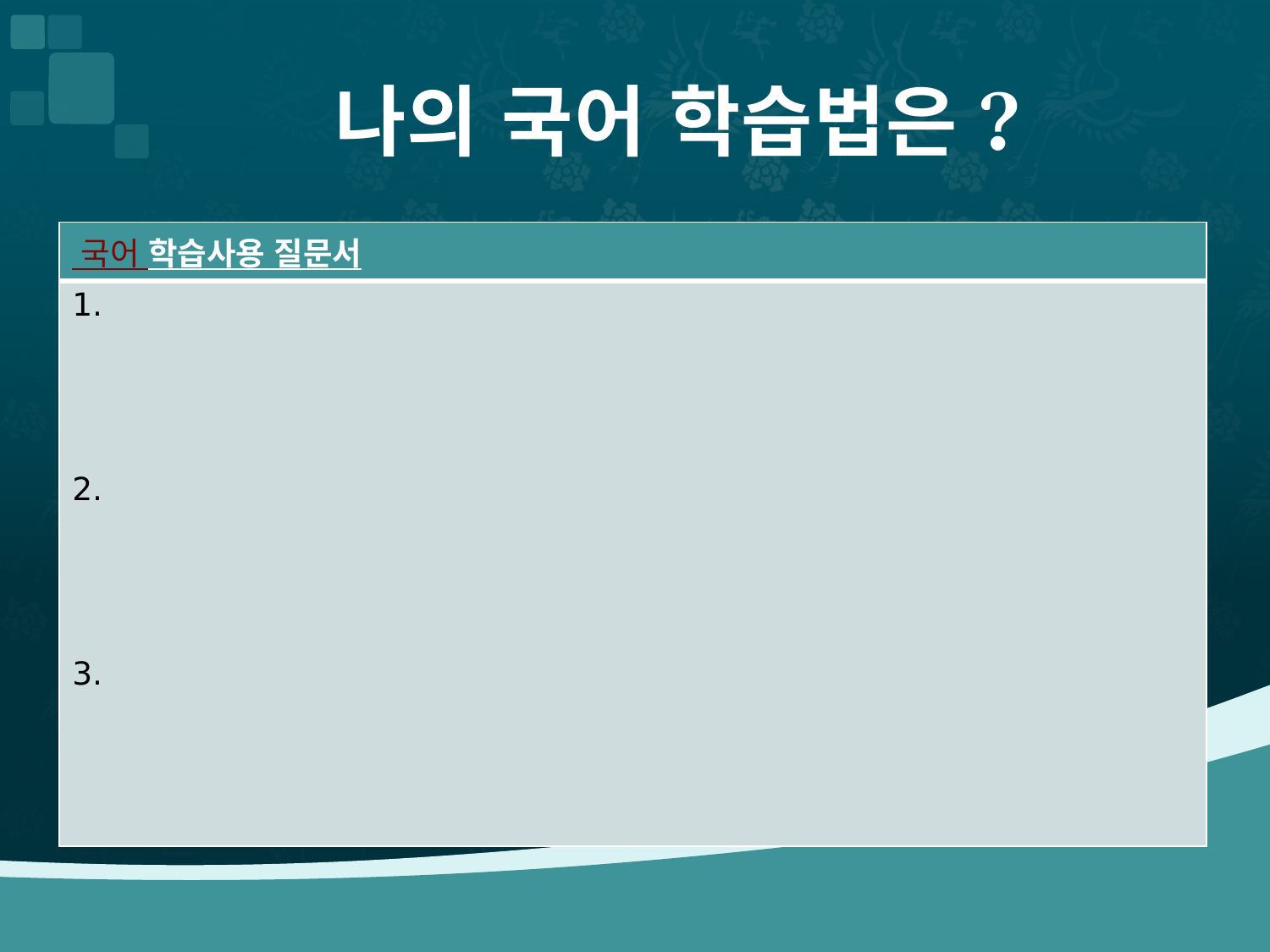

# 나의 국어 학습법은?
| 국어 학습사용 질문서 |
| --- |
| 1. 2. 3. |